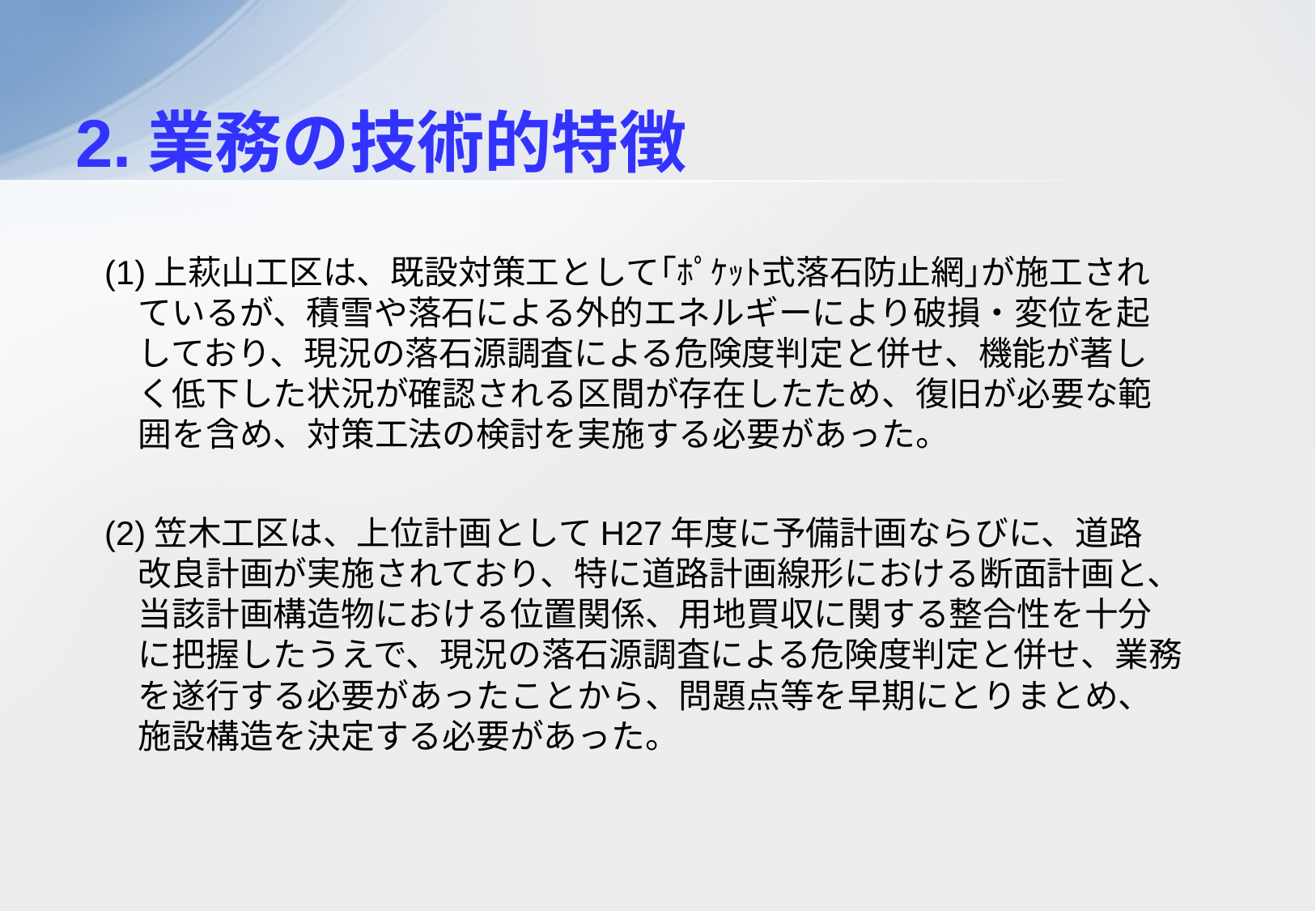

2.業務の技術的特徴
(1)上萩山工区は、既設対策工として｢ﾎﾟｹｯﾄ式落石防止網｣が施工され
　ているが、積雪や落石による外的エネルギーにより破損・変位を起
　しており、現況の落石源調査による危険度判定と併せ、機能が著し
　く低下した状況が確認される区間が存在したため、復旧が必要な範
　囲を含め、対策工法の検討を実施する必要があった。
(2)笠木工区は、上位計画としてH27年度に予備計画ならびに、道路
　改良計画が実施されており、特に道路計画線形における断面計画と、
　当該計画構造物における位置関係、用地買収に関する整合性を十分
　に把握したうえで、現況の落石源調査による危険度判定と併せ、業務
　を遂行する必要があったことから、問題点等を早期にとりまとめ、
　施設構造を決定する必要があった。